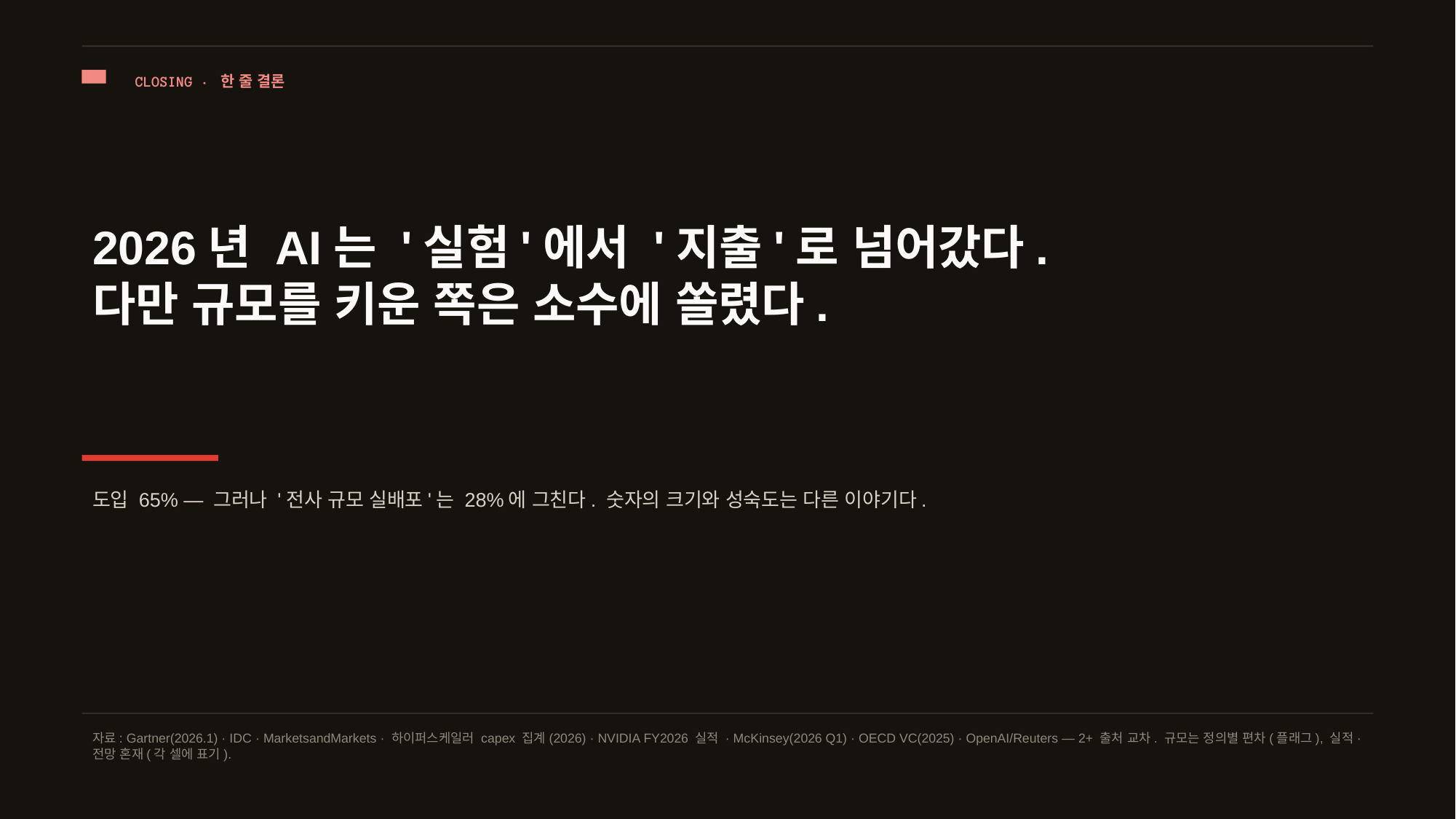

CLOSING · 한 줄 결론

2026년 AI는 '실험'에서 '지출'로 넘어갔다.
다만 규모를 키운 쪽은 소수에 쏠렸다.

도입 65% — 그러나 '전사 규모 실배포'는 28%에 그친다. 숫자의 크기와 성숙도는 다른 이야기다.

자료: Gartner(2026.1) · IDC · MarketsandMarkets · 하이퍼스케일러 capex 집계(2026) · NVIDIA FY2026 실적 · McKinsey(2026 Q1) · OECD VC(2025) · OpenAI/Reuters — 2+ 출처 교차. 규모는 정의별 편차(플래그), 실적·전망 혼재(각 셀에 표기).